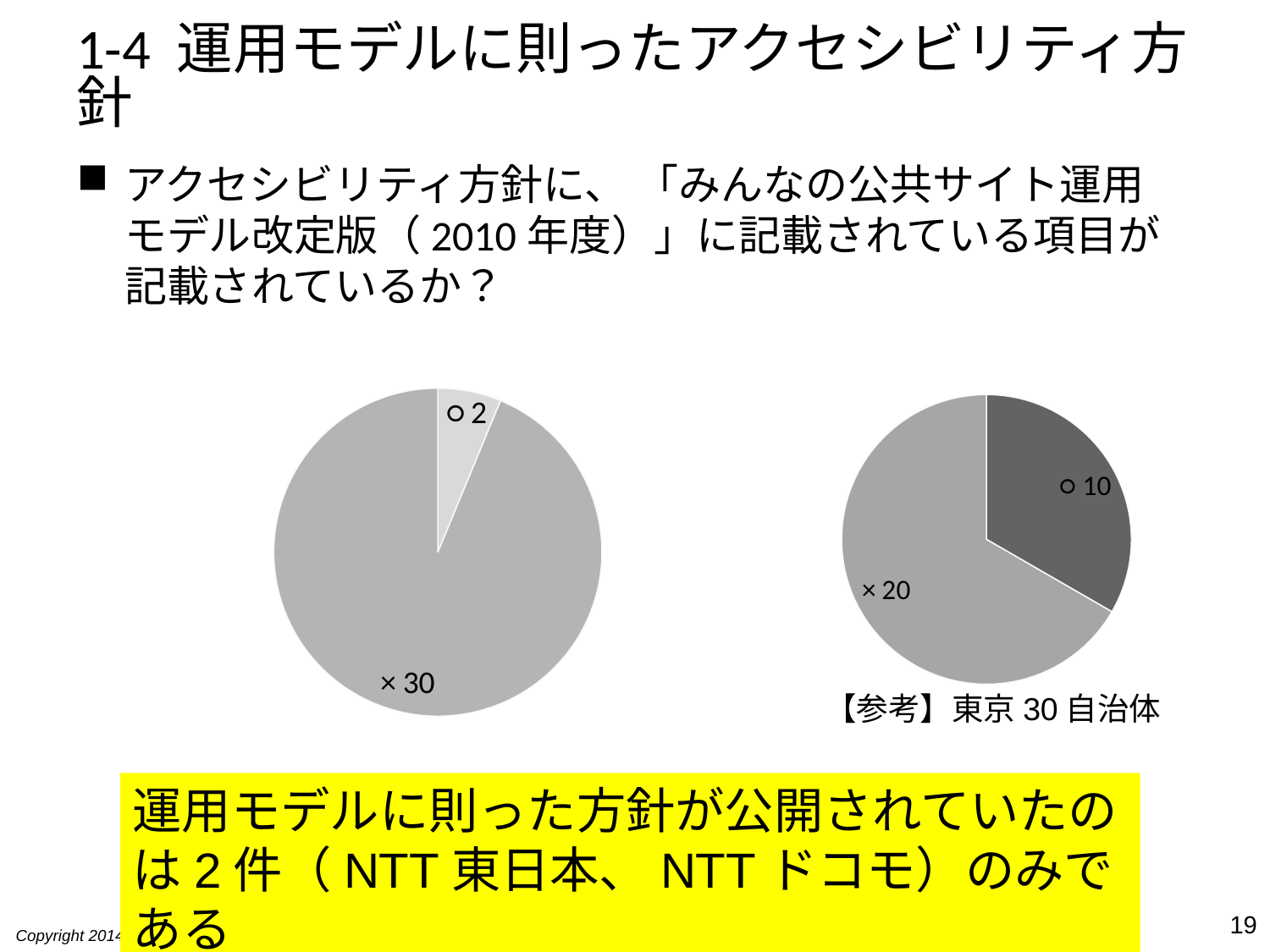

1-4 運用モデルに則ったアクセシビリティ方針
アクセシビリティ方針に、 「みんなの公共サイト運用モデル改定版（2010年度）」に記載されている項目が記載されているか？

### Chart

| Category |  |
|---|---|
| ○ | 2.0 |
| × | 30.0 |

### Chart

| Category |  |
|---|---|
| ○ | 10.0 |
| × | 20.0 |
【参考】東京30自治体
運用モデルに則った方針が公開されていたのは2件（NTT東日本、NTTドコモ）のみである
19